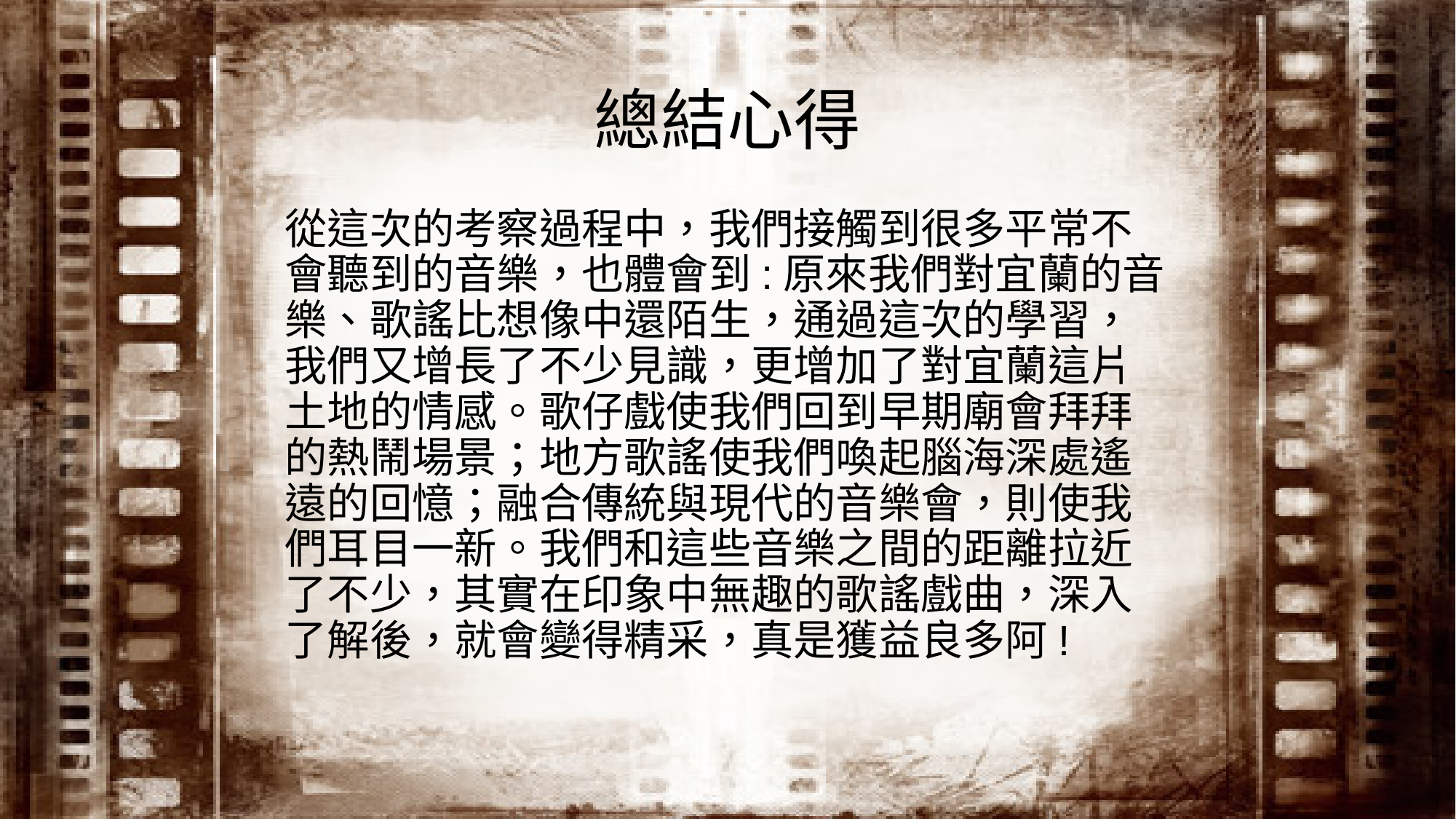

# 總結心得
從這次的考察過程中，我們接觸到很多平常不會聽到的音樂，也體會到:原來我們對宜蘭的音樂、歌謠比想像中還陌生，通過這次的學習，我們又增長了不少見識，更增加了對宜蘭這片土地的情感。歌仔戲使我們回到早期廟會拜拜的熱鬧場景；地方歌謠使我們喚起腦海深處遙遠的回憶；融合傳統與現代的音樂會，則使我們耳目一新。我們和這些音樂之間的距離拉近了不少，其實在印象中無趣的歌謠戲曲，深入了解後，就會變得精采，真是獲益良多阿!